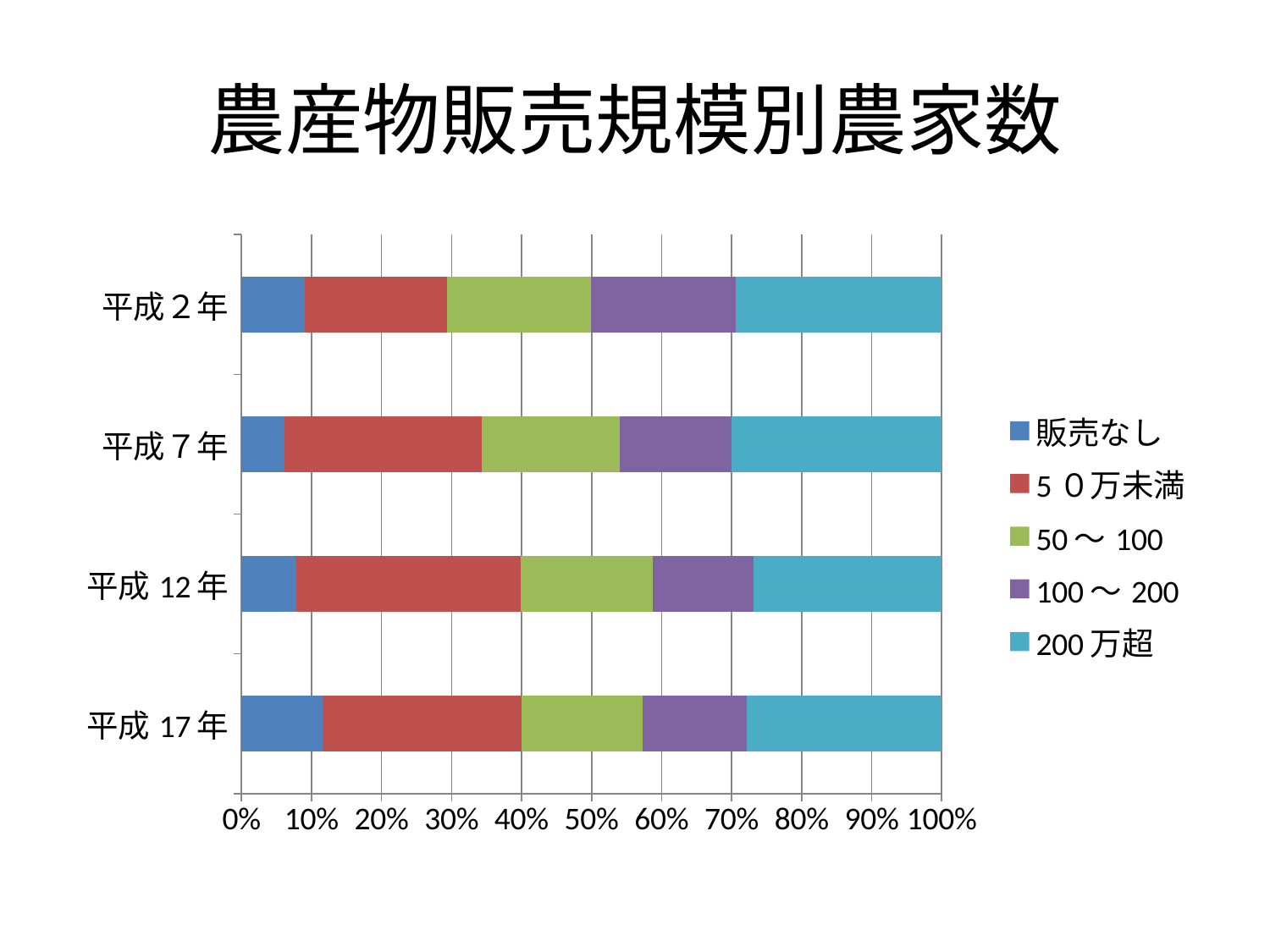

# 農産物販売規模別農家数

### Chart

| Category | 販売なし | 5０万未満 | 50～100 | 100～200 | 200万超 |
|---|---|---|---|---|---|
| 平成17年 | 227106.0 | 557818.0 | 340779.0 | 291485.0 | 546236.0 |
| 平成12年 | 181971.0 | 751267.0 | 440608.0 | 333875.0 | 629188.0 |
| 平成７年 | 163800.0 | 745590.0 | 523319.0 | 421977.0 | 796616.0 |
| 平成２年 | 245200.0 | 556710.0 | 558196.0 | 566710.0 | 800694.0 |